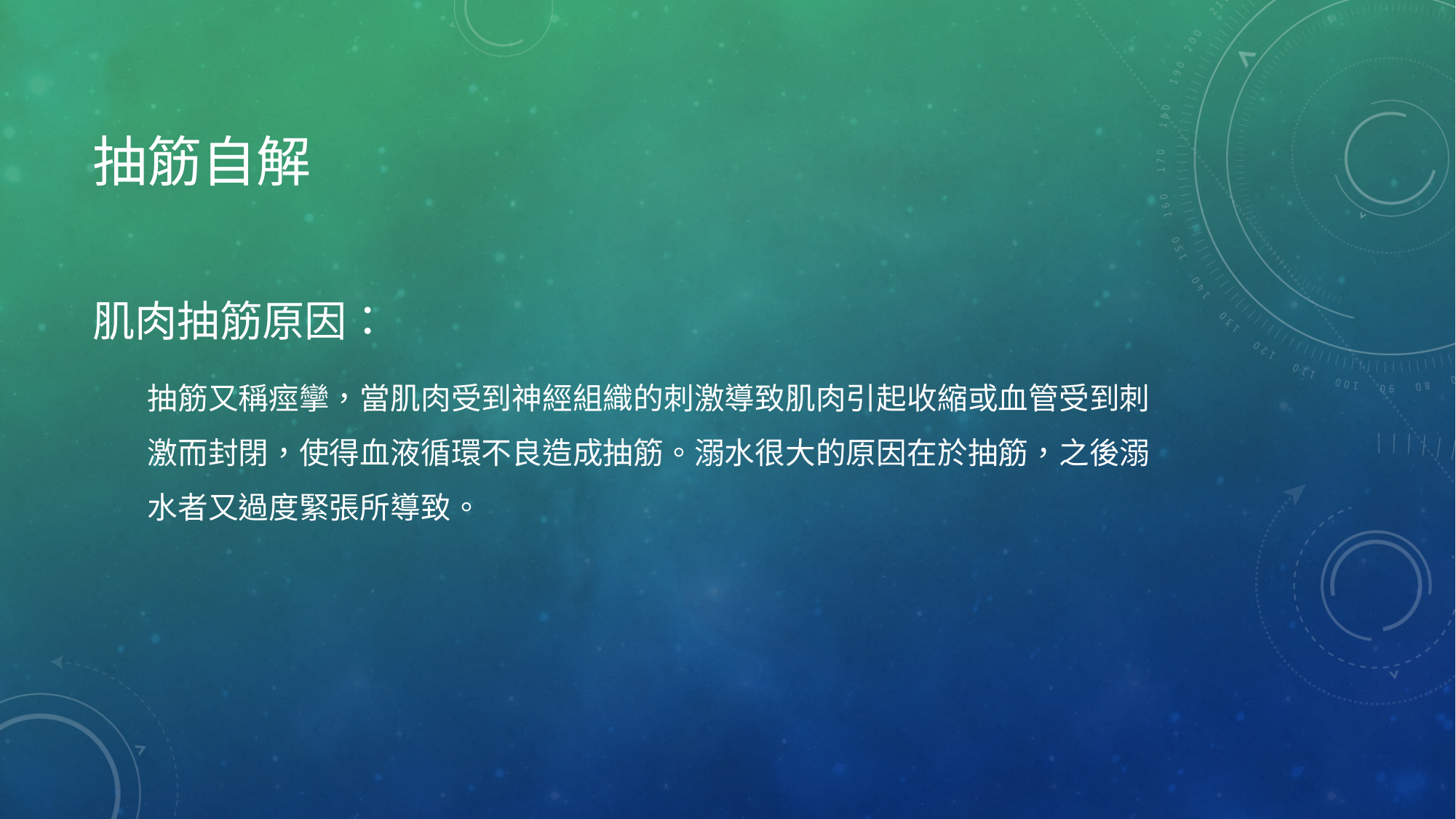

# 抽筋自解
肌肉抽筋原因：
抽筋又稱痙攣，當肌肉受到神經組織的刺激導致肌肉引起收縮或血管受到刺激而封閉，使得血液循環不良造成抽筋。溺水很大的原因在於抽筋，之後溺水者又過度緊張所導致。